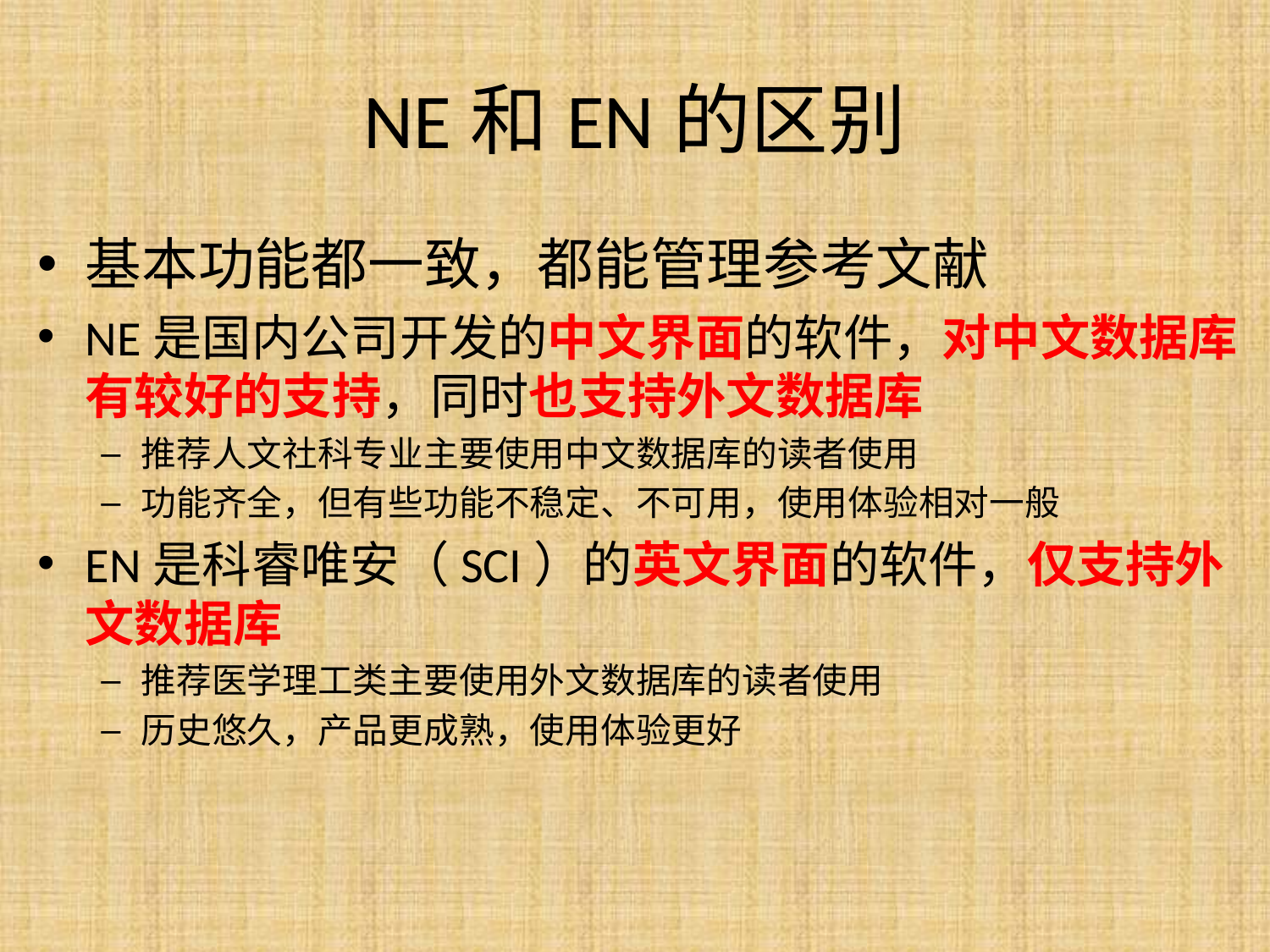

# NE和EN的区别
基本功能都一致，都能管理参考文献
NE是国内公司开发的中文界面的软件，对中文数据库有较好的支持，同时也支持外文数据库
推荐人文社科专业主要使用中文数据库的读者使用
功能齐全，但有些功能不稳定、不可用，使用体验相对一般
EN是科睿唯安（SCI）的英文界面的软件，仅支持外文数据库
推荐医学理工类主要使用外文数据库的读者使用
历史悠久，产品更成熟，使用体验更好